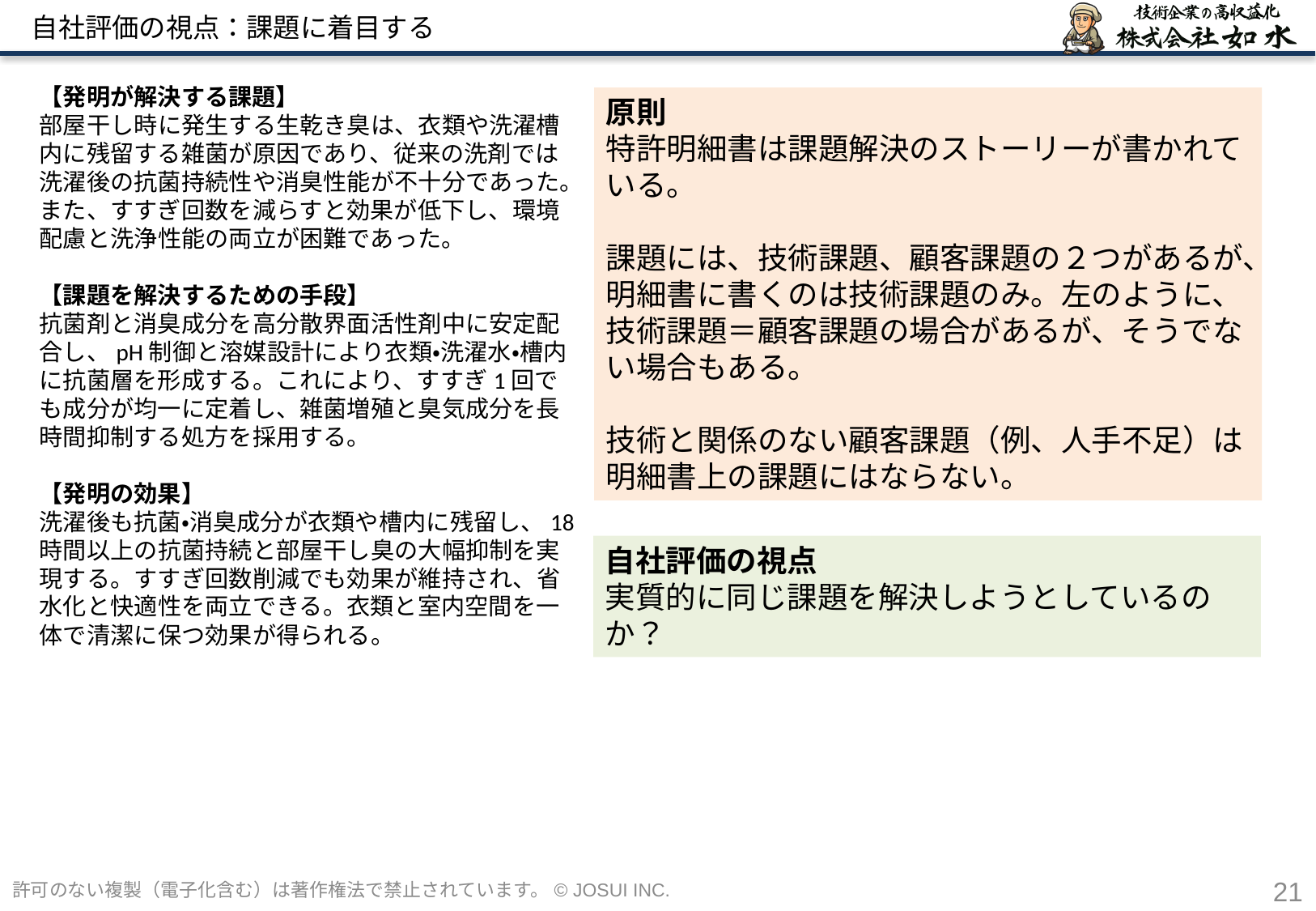

# 自社評価の視点：課題に着目する
【発明が解決する課題】
部屋干し時に発生する生乾き臭は、衣類や洗濯槽内に残留する雑菌が原因であり、従来の洗剤では洗濯後の抗菌持続性や消臭性能が不十分であった。また、すすぎ回数を減らすと効果が低下し、環境配慮と洗浄性能の両立が困難であった。
【課題を解決するための手段】
抗菌剤と消臭成分を高分散界面活性剤中に安定配合し、pH制御と溶媒設計により衣類・洗濯水・槽内に抗菌層を形成する。これにより、すすぎ1回でも成分が均一に定着し、雑菌増殖と臭気成分を長時間抑制する処方を採用する。
【発明の効果】
洗濯後も抗菌・消臭成分が衣類や槽内に残留し、18時間以上の抗菌持続と部屋干し臭の大幅抑制を実現する。すすぎ回数削減でも効果が維持され、省水化と快適性を両立できる。衣類と室内空間を一体で清潔に保つ効果が得られる。
原則
特許明細書は課題解決のストーリーが書かれている。

課題には、技術課題、顧客課題の２つがあるが、明細書に書くのは技術課題のみ。左のように、技術課題＝顧客課題の場合があるが、そうでない場合もある。

技術と関係のない顧客課題（例、人手不足）は明細書上の課題にはならない。
自社評価の視点
実質的に同じ課題を解決しようとしているのか？
許可のない複製（電子化含む）は著作権法で禁止されています。© JOSUI INC.
21